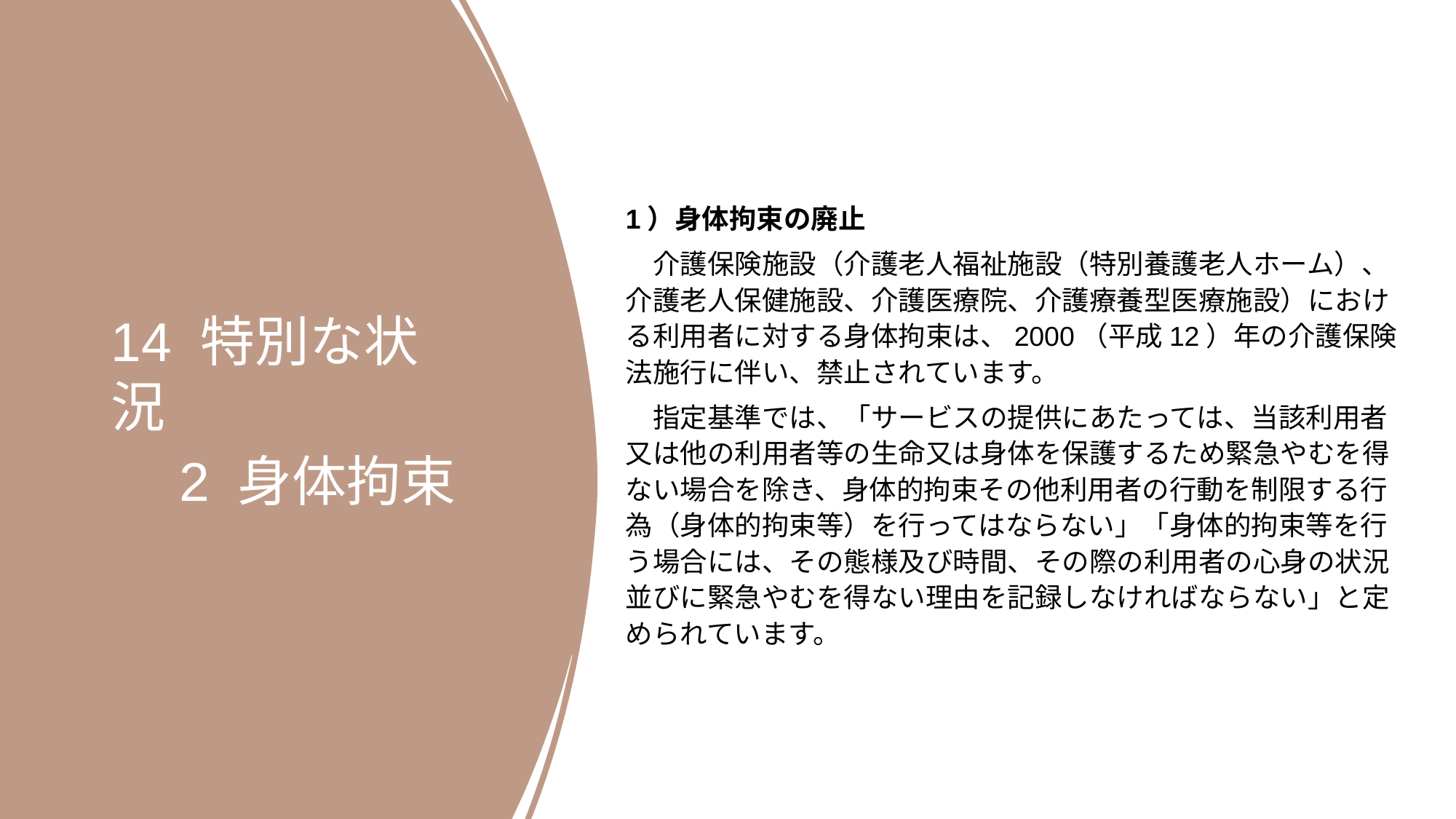

1）身体拘束の廃止
　介護保険施設（介護老人福祉施設（特別養護老人ホーム）、介護老人保健施設、介護医療院、介護療養型医療施設）における利用者に対する身体拘束は、2000（平成12）年の介護保険法施行に伴い、禁止されています。
　指定基準では、「サービスの提供にあたっては、当該利用者又は他の利用者等の生命又は身体を保護するため緊急やむを得ない場合を除き、身体的拘束その他利用者の行動を制限する行為（身体的拘束等）を行ってはならない」「身体的拘束等を行う場合には、その態様及び時間、その際の利用者の心身の状況並びに緊急やむを得ない理由を記録しなければならない」と定められています。
14 特別な状況
　2 身体拘束